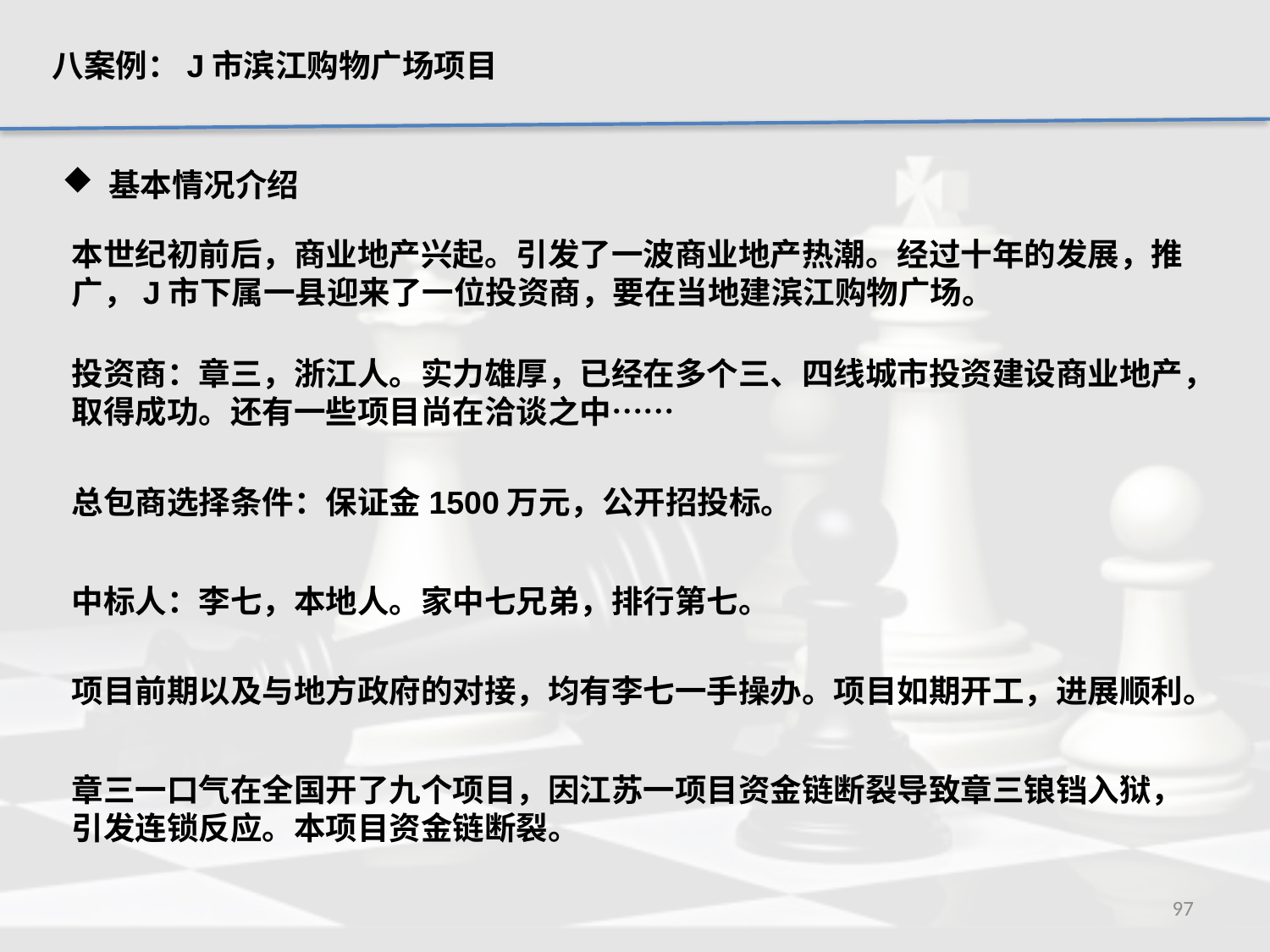

八案例：J市滨江购物广场项目
 基本情况介绍
本世纪初前后，商业地产兴起。引发了一波商业地产热潮。经过十年的发展，推广，J市下属一县迎来了一位投资商，要在当地建滨江购物广场。
投资商：章三，浙江人。实力雄厚，已经在多个三、四线城市投资建设商业地产，取得成功。还有一些项目尚在洽谈之中……
总包商选择条件：保证金1500万元，公开招投标。
中标人：李七，本地人。家中七兄弟，排行第七。
项目前期以及与地方政府的对接，均有李七一手操办。项目如期开工，进展顺利。
章三一口气在全国开了九个项目，因江苏一项目资金链断裂导致章三锒铛入狱，引发连锁反应。本项目资金链断裂。
97